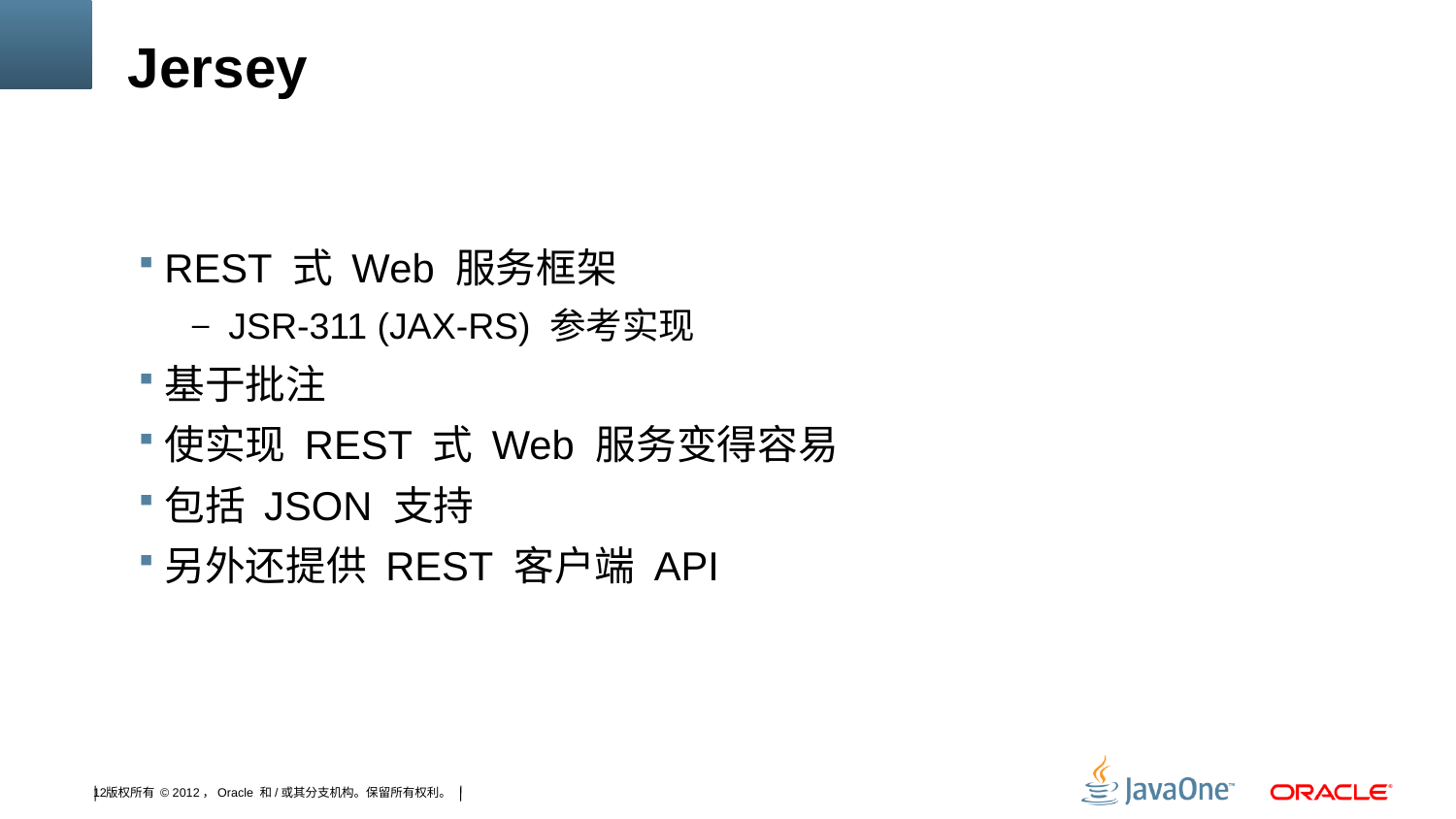

# Jersey

REST 式 Web 服务框架
JSR-311 (JAX-RS) 参考实现
基于批注
使实现 REST 式 Web 服务变得容易
包括 JSON 支持
另外还提供 REST 客户端 API